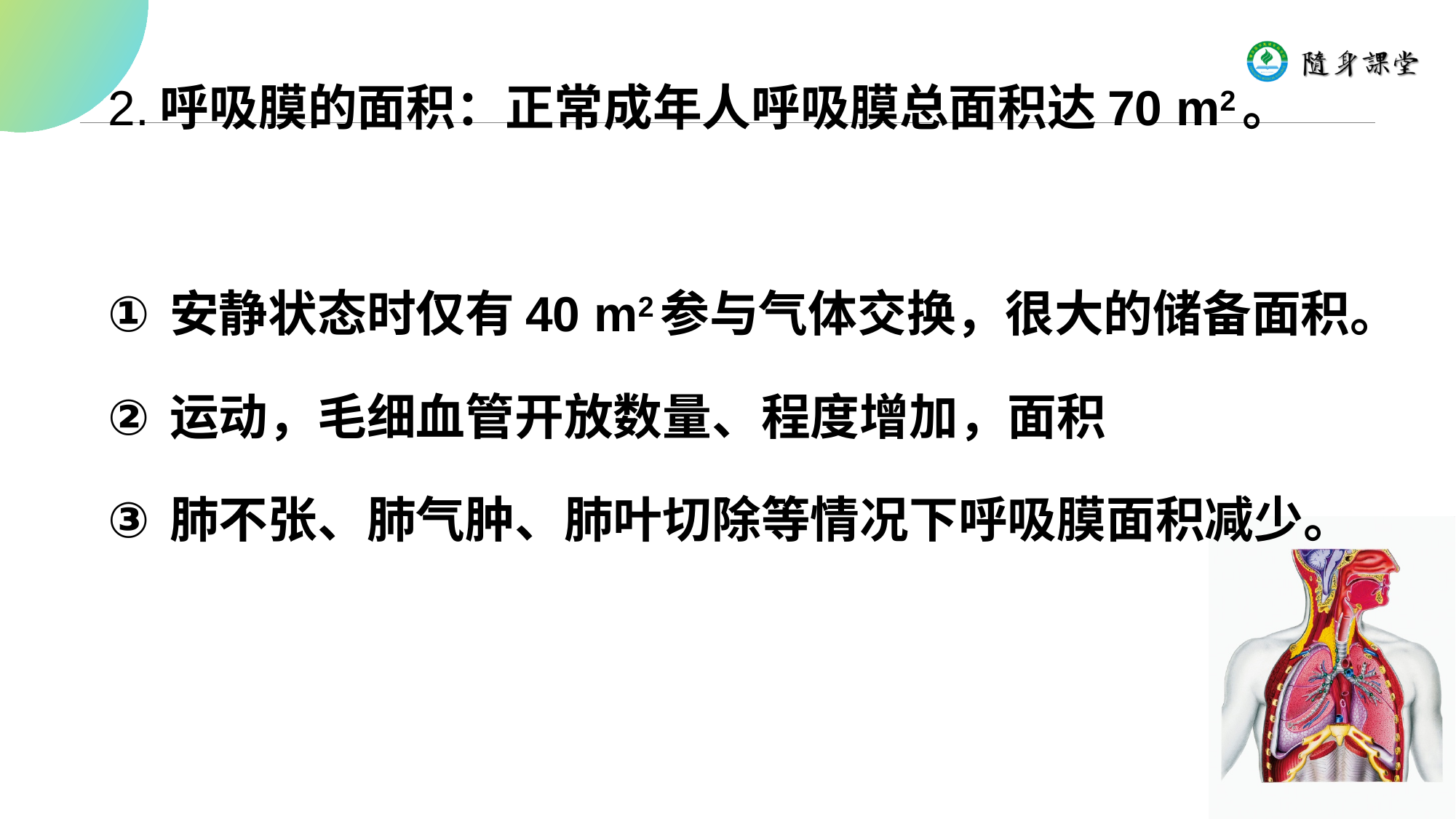

2.呼吸膜的面积：正常成年人呼吸膜总面积达70 m2。

安静状态时仅有40 m2参与气体交换，很大的储备面积。
运动，毛细血管开放数量、程度增加，面积
肺不张、肺气肿、肺叶切除等情况下呼吸膜面积减少。